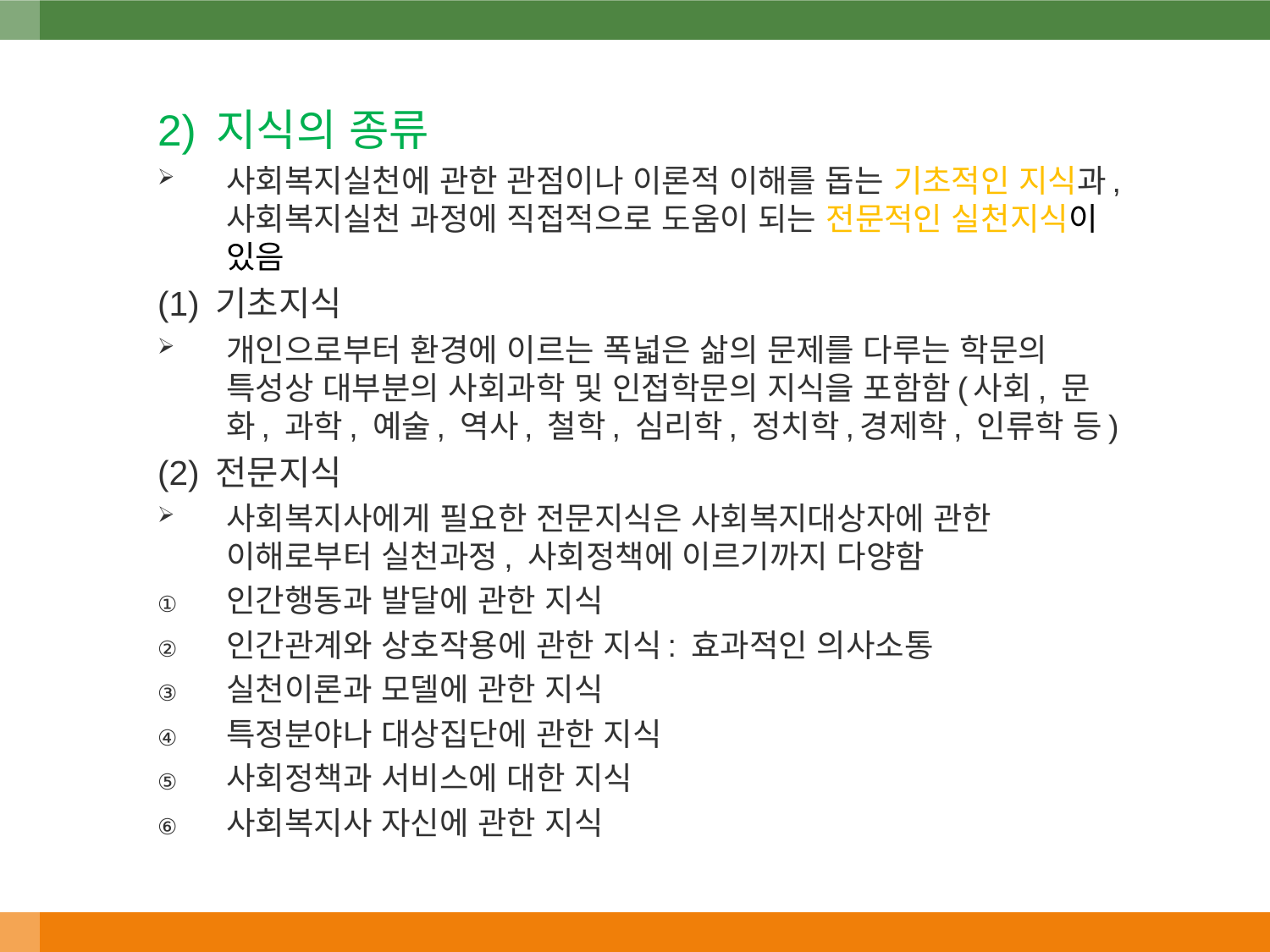

2) 지식의 종류
사회복지실천에 관한 관점이나 이론적 이해를 돕는 기초적인 지식과, 사회복지실천 과정에 직접적으로 도움이 되는 전문적인 실천지식이 있음
(1) 기초지식
개인으로부터 환경에 이르는 폭넓은 삶의 문제를 다루는 학문의 특성상 대부분의 사회과학 및 인접학문의 지식을 포함함(사회, 문화, 과학, 예술, 역사, 철학, 심리학, 정치학,경제학, 인류학 등)
(2) 전문지식
사회복지사에게 필요한 전문지식은 사회복지대상자에 관한 이해로부터 실천과정, 사회정책에 이르기까지 다양함
인간행동과 발달에 관한 지식
인간관계와 상호작용에 관한 지식: 효과적인 의사소통
실천이론과 모델에 관한 지식
특정분야나 대상집단에 관한 지식
사회정책과 서비스에 대한 지식
사회복지사 자신에 관한 지식